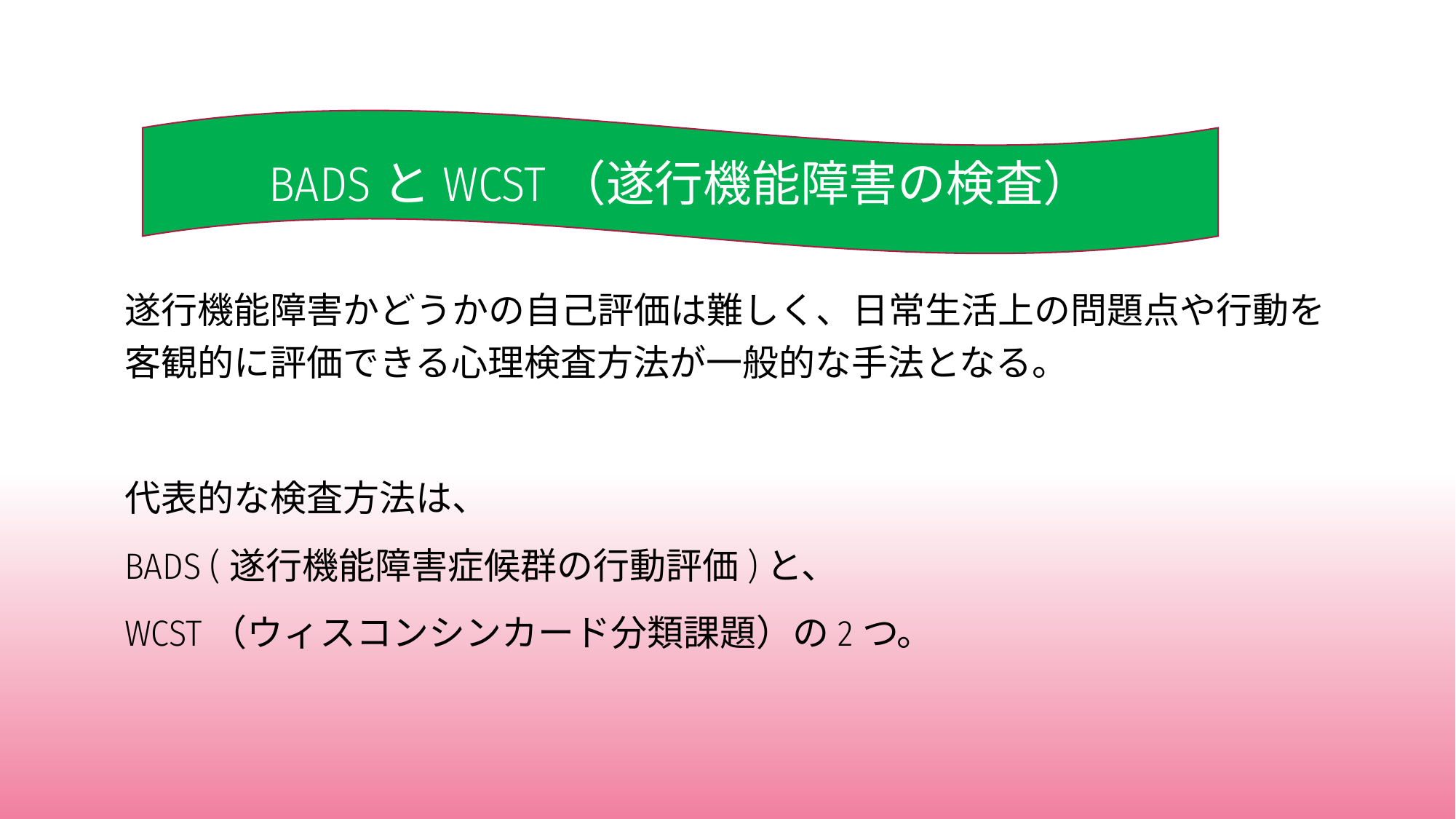

BADSとWCST（遂行機能障害の検査）
遂行機能障害かどうかの自己評価は難しく、日常生活上の問題点や行動を客観的に評価できる心理検査方法が一般的な手法となる。

代表的な検査方法は、
BADS (遂行機能障害症候群の行動評価)と、
WCST（ウィスコンシンカード分類課題）の2つ。